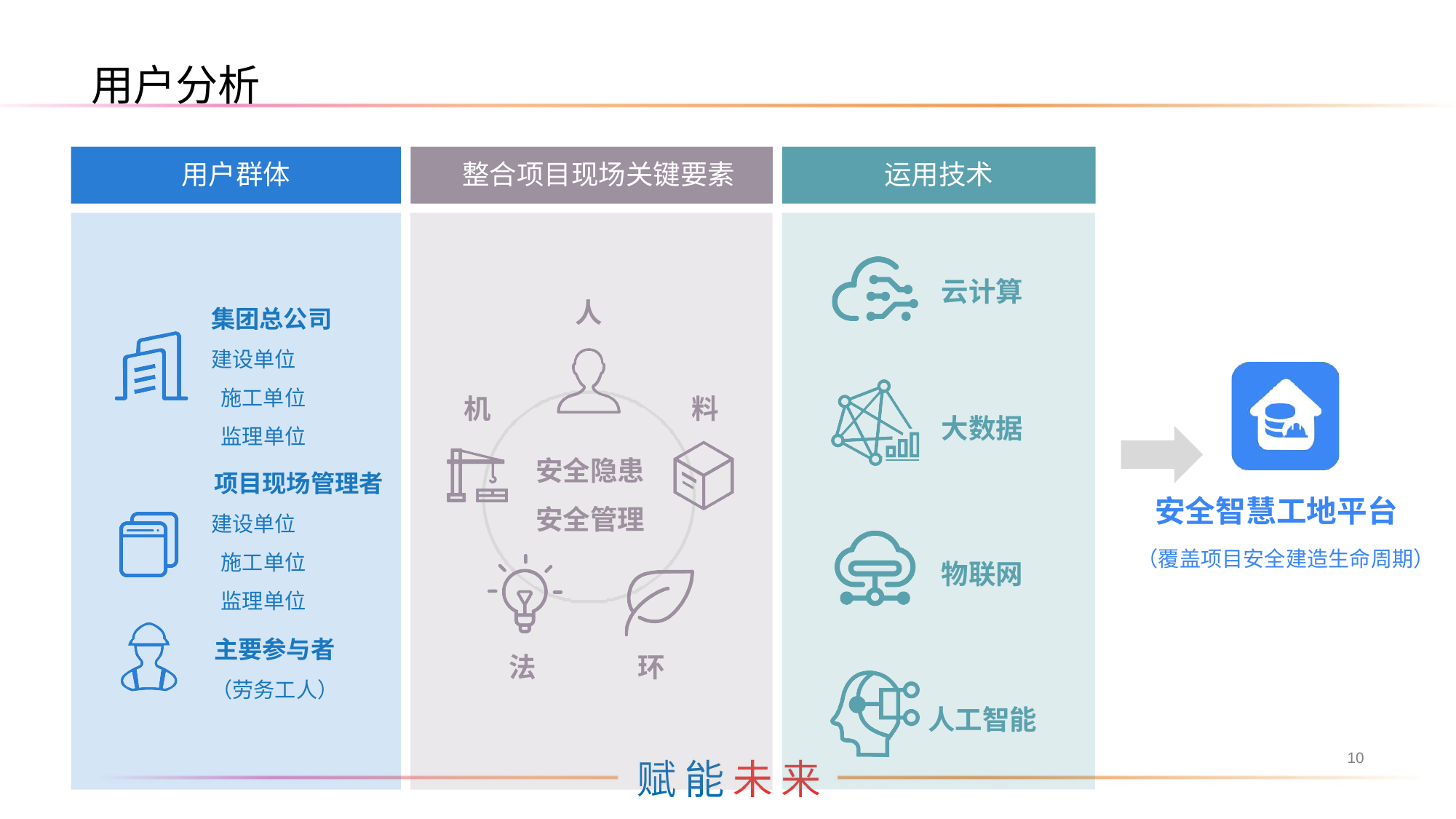

用户分析

用户群体
整合项目现场关键要素
运用技术

集团总公司
建设单位
 施工单位
 监理单位
项目现场管理者
建设单位
 施工单位
 监理单位
主要参与者
（劳务工人）
云计算
人

机
料

大数据

安全隐患 安全管理

 安全智慧工地平台
（覆盖项目安全建造生命周期）

物联网

法
环

人工智能
10